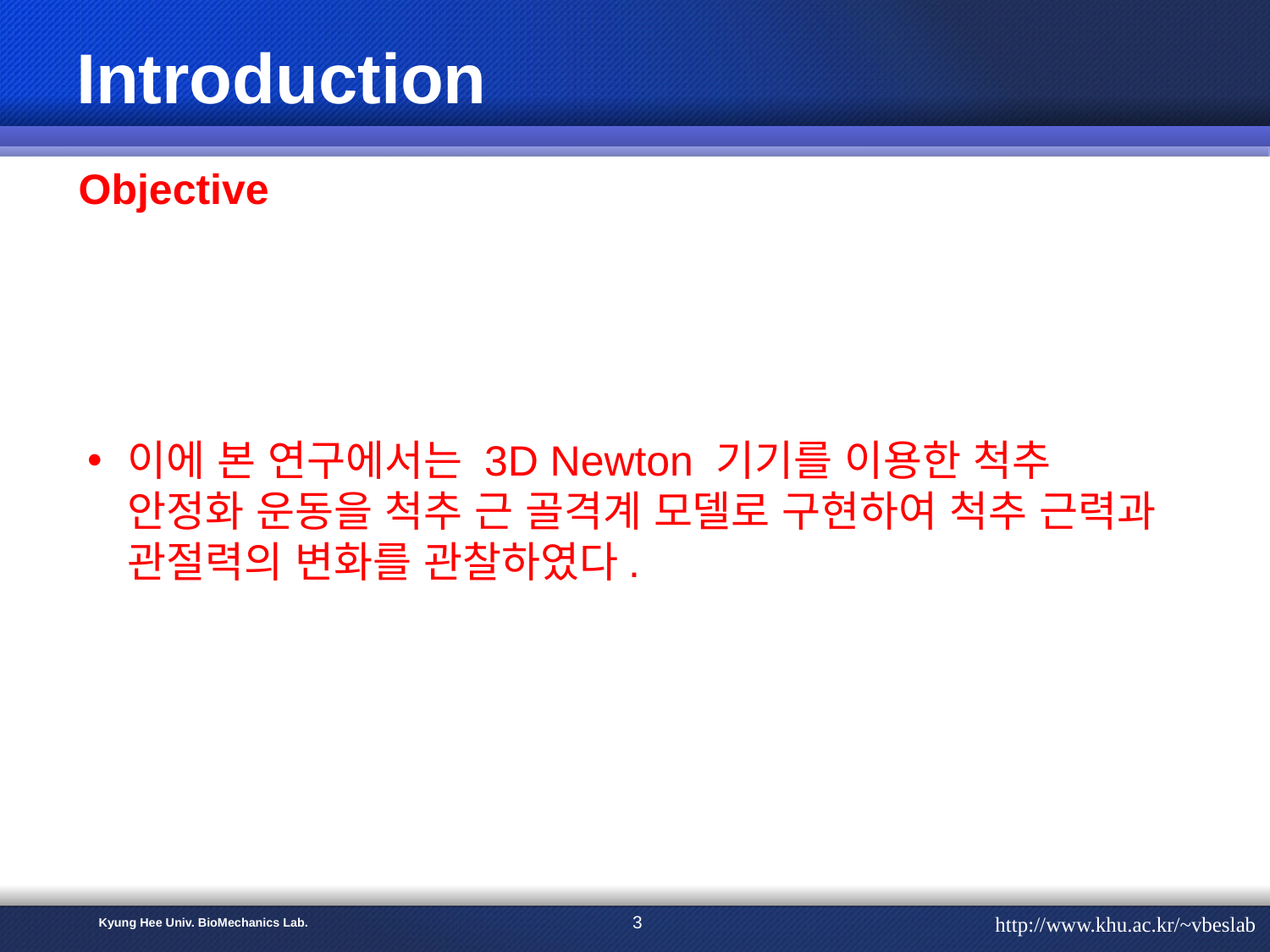

# Introduction
Objective
이에 본 연구에서는 3D Newton 기기를 이용한 척추 안정화 운동을 척추 근 골격계 모델로 구현하여 척추 근력과 관절력의 변화를 관찰하였다.